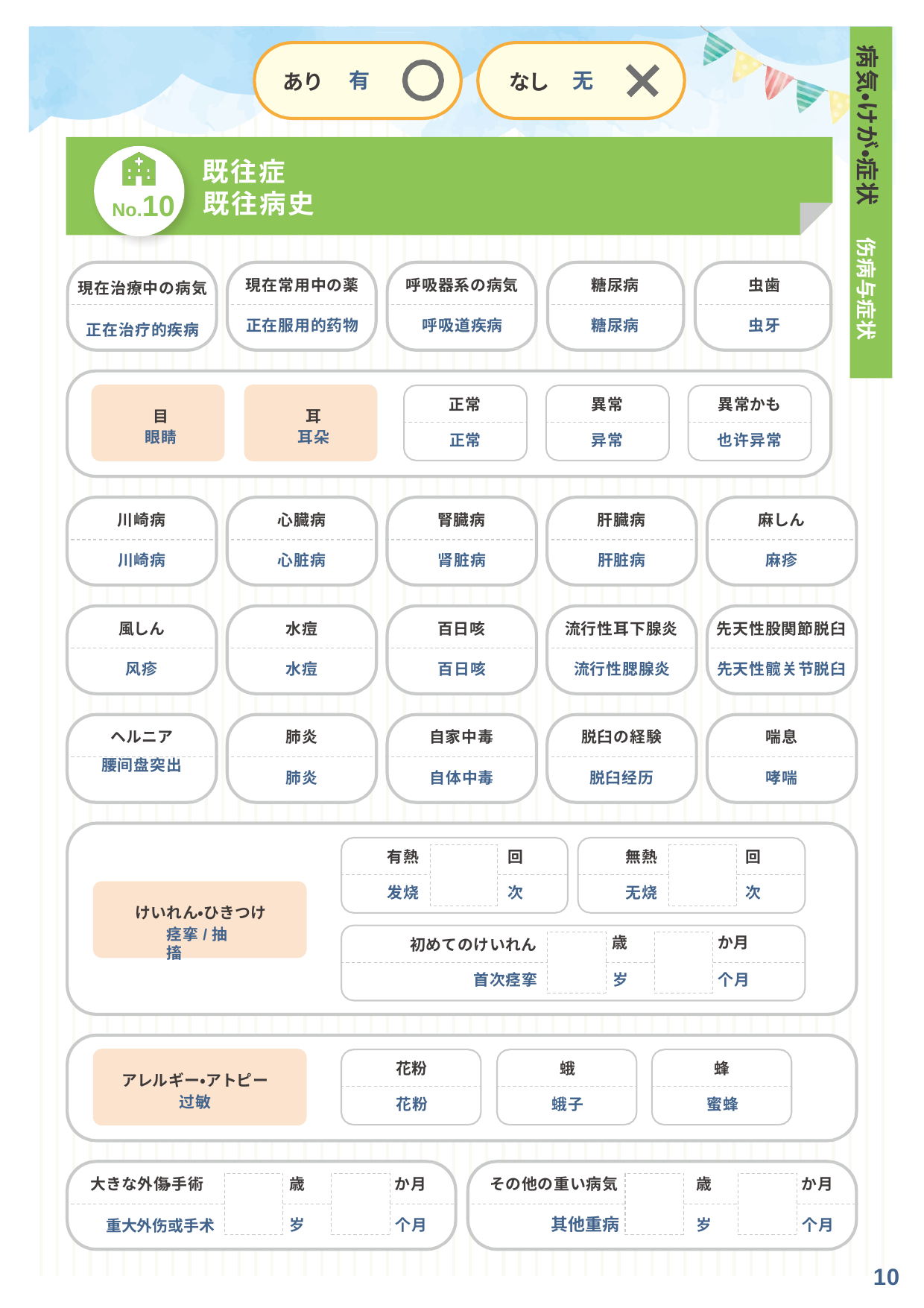

病気・けが・症状	伤病与症状

有
无
あり
なし

既往症
No.10
既往病史

現在治療中の病気

正在治疗的疾病
現在常用中の薬
呼吸器系の病気
糖尿病
虫歯
正在服用的药物
呼吸道疾病
糖尿病
虫牙

正常
異常
異常かも
耳
耳朵
目
眼睛
正常
异常
也许异常

川崎病
心臓病
腎臓病
肝臓病
麻しん
川崎病
心脏病
肾脏病
肝脏病
麻疹

風しん
水痘
百日咳
流行性耳下腺炎
先天性股関節脱臼
风疹
水痘
百日咳
流行性腮腺炎
先天性髋关节脱臼

ヘルニア

腰间盘突出
肺炎
自家中毒
脱臼の経験
喘息
肺炎
自体中毒
脱臼经历
哮喘

有熱
回
無熱
回
发烧
次
无烧
次
けいれん・ひきつけ
痉挛/抽搐
歳
か月

初めてのけいれん
首次痉挛
岁
个月

花粉
蛾
蜂
アレルギー・アトピー
过敏
花粉
蛾子
蜜蜂

大きな外傷・手術
歳
か月
その他の重い病気
歳
か月

其他重病
岁
个月
岁
个月
重大外伤或手术
10